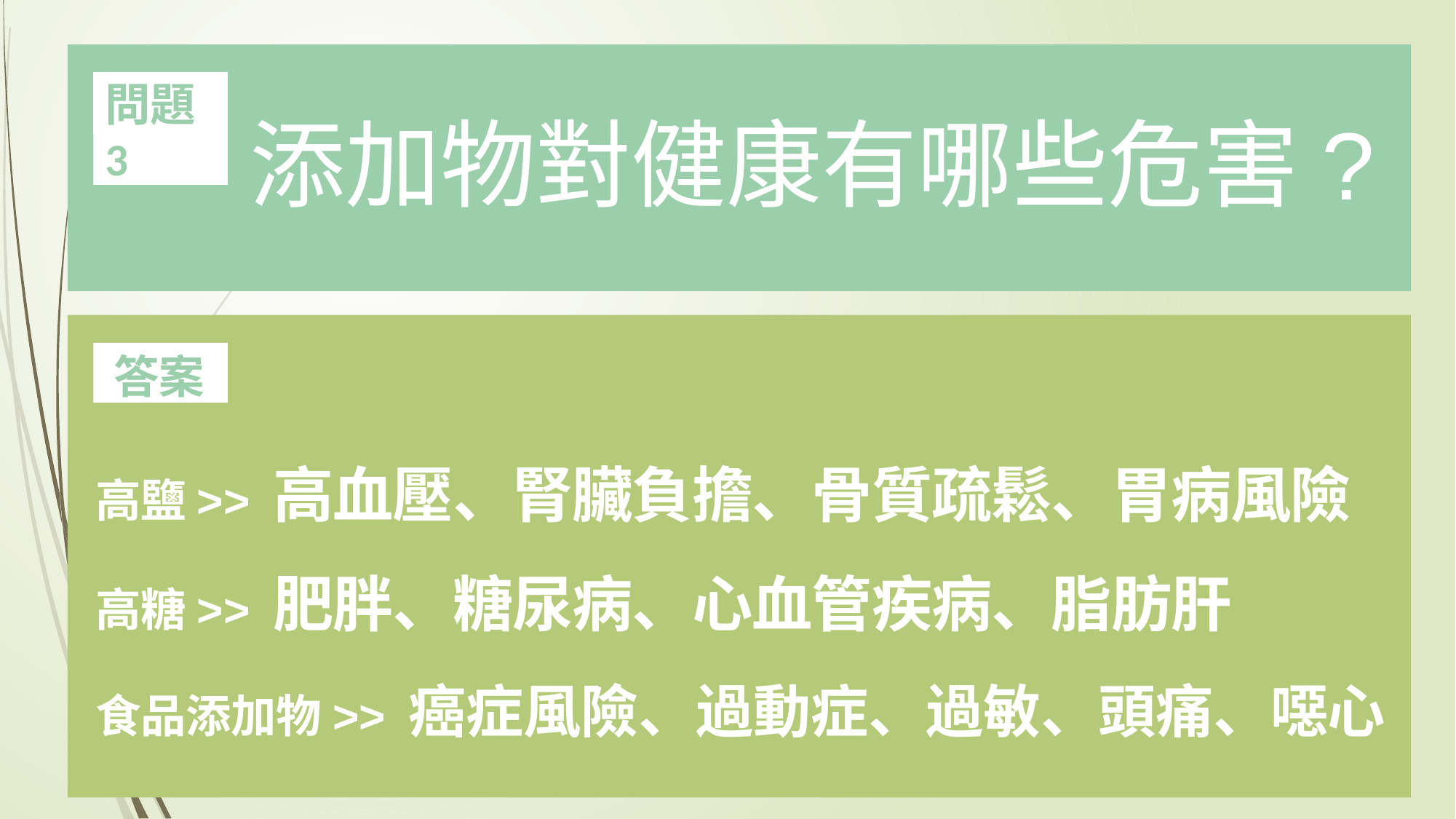

# 添加物對健康有哪些危害?
問題3

答案
高鹽>> 高血壓、腎臟負擔、骨質疏鬆、胃病風險
高糖>> 肥胖、糖尿病、心血管疾病、脂肪肝
食品添加物>> 癌症風險、過動症、過敏、頭痛、噁心